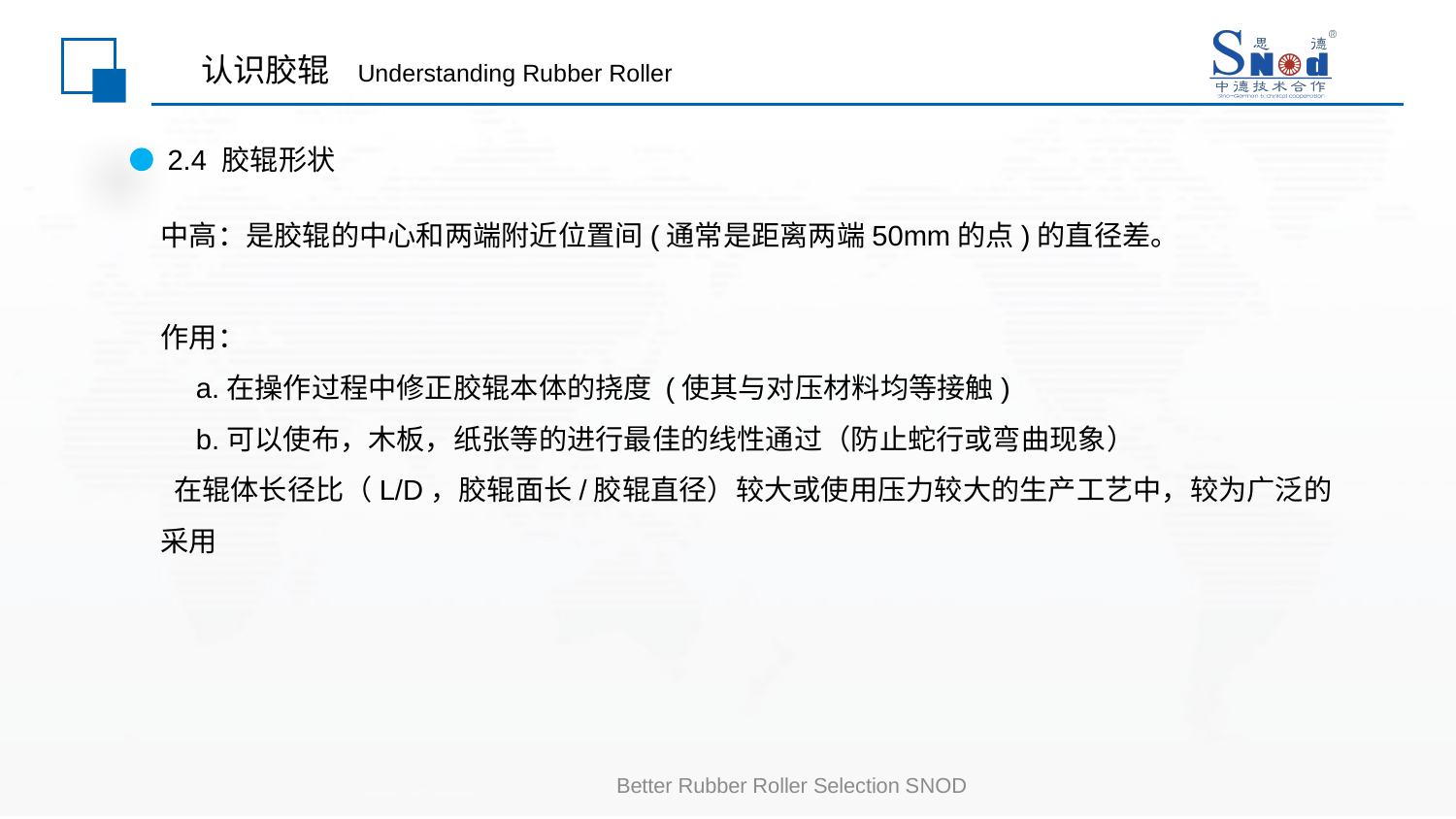

# 认识胶辊   Understanding Rubber Roller
2.4 胶辊形状

中高：是胶辊的中心和两端附近位置间(通常是距离两端50mm的点)的直径差。

作用：
　a.在操作过程中修正胶辊本体的挠度 (使其与对压材料均等接触)
　b.可以使布，木板，纸张等的进行最佳的线性通过（防止蛇行或弯曲现象）
 在辊体长径比（L/D，胶辊面长/胶辊直径）较大或使用压力较大的生产工艺中，较为广泛的采用

34
Better Rubber Roller Selection SNOD